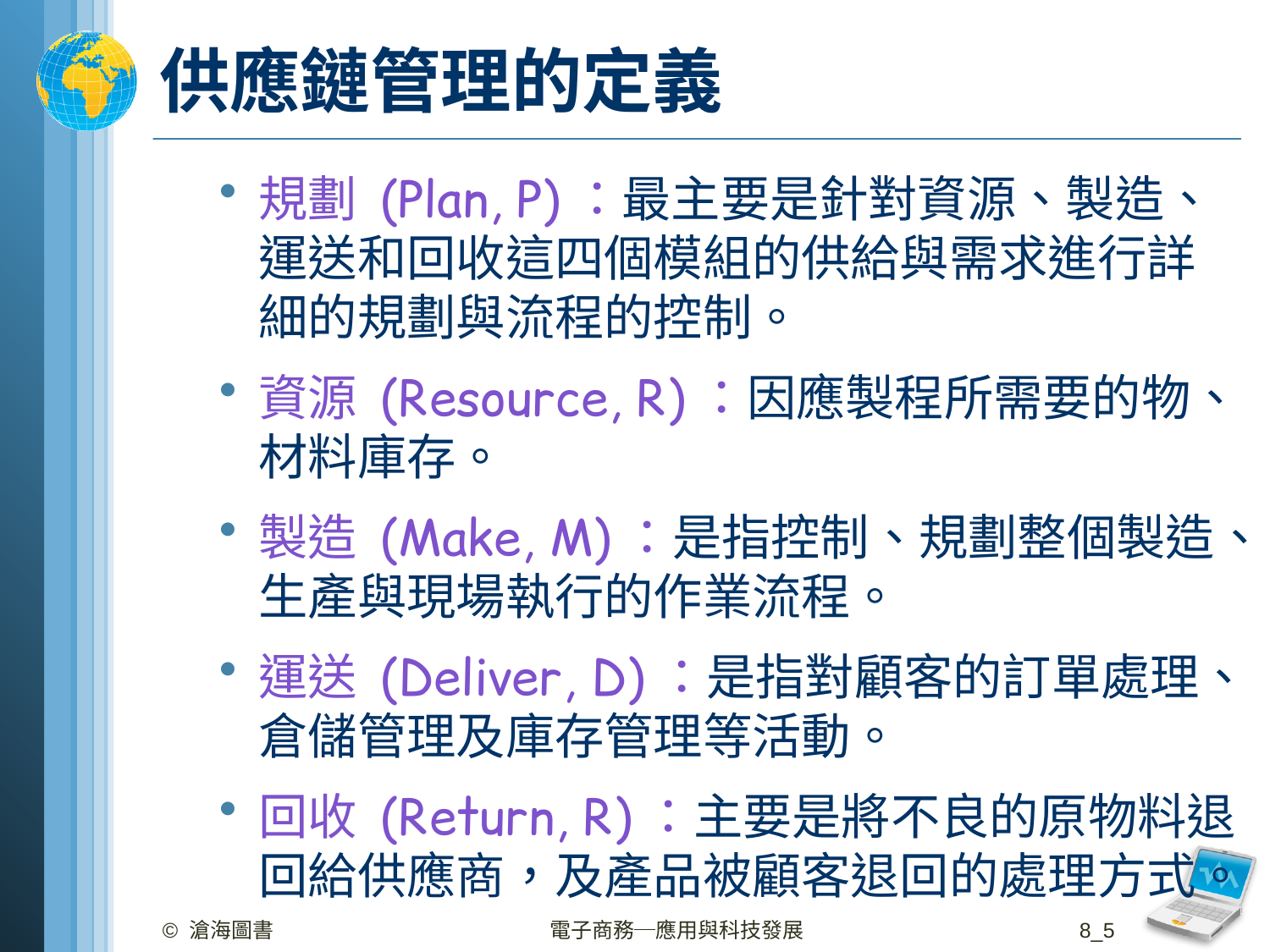

# 供應鏈管理的定義
規劃 (Plan, P)：最主要是針對資源、製造、運送和回收這四個模組的供給與需求進行詳細的規劃與流程的控制。
資源 (Resource, R)：因應製程所需要的物、材料庫存。
製造 (Make, M)：是指控制、規劃整個製造、生產與現場執行的作業流程。
運送 (Deliver, D)：是指對顧客的訂單處理、倉儲管理及庫存管理等活動。
回收 (Return, R)：主要是將不良的原物料退回給供應商，及產品被顧客退回的處理方式。
© 滄海圖書
電子商務─應用與科技發展
8_5